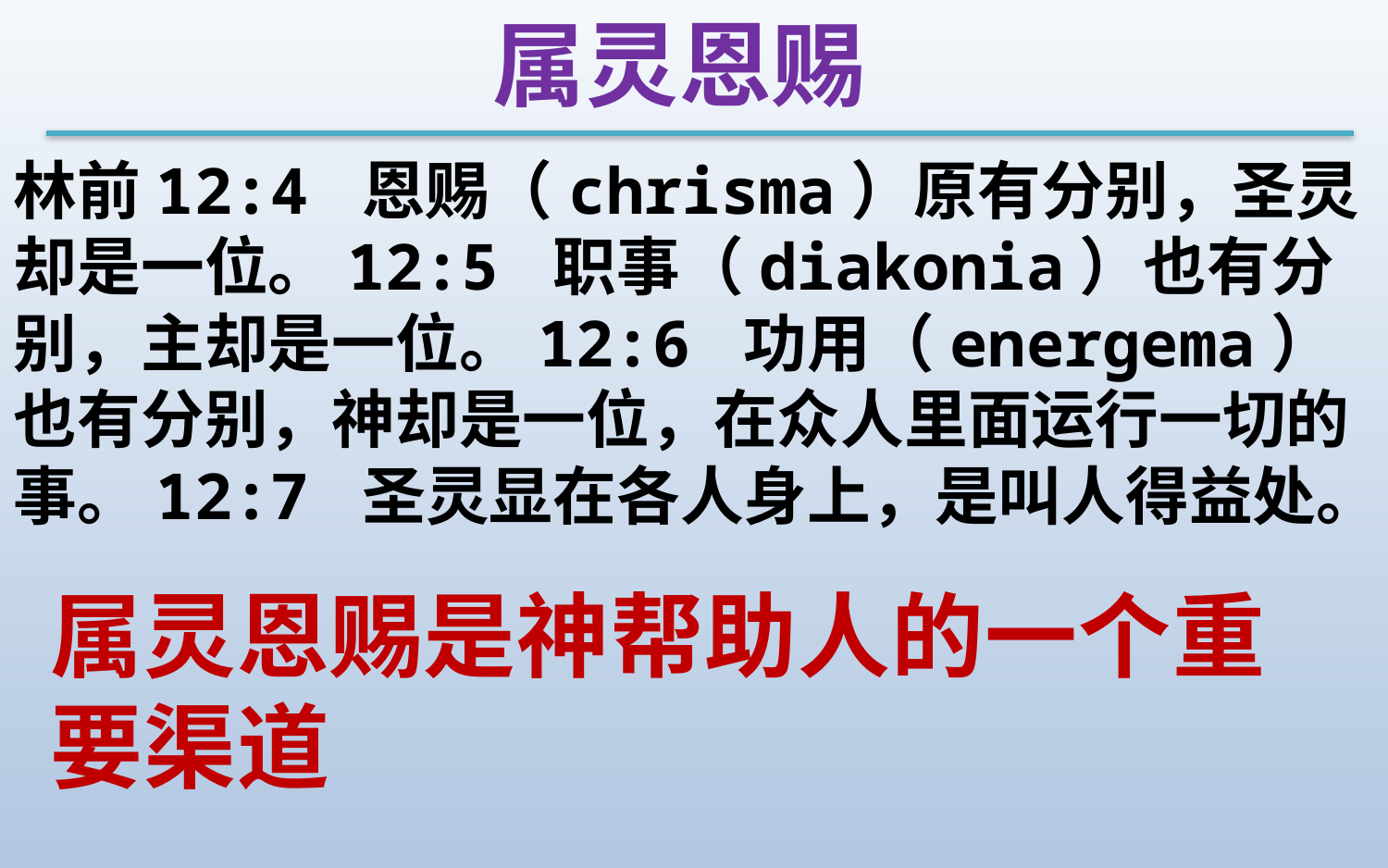

属灵恩赐
林前12:4 恩赐（chrisma）原有分别，圣灵却是一位。12:5 职事（diakonia）也有分别，主却是一位。12:6 功用（energema）也有分别，神却是一位，在众人里面运行一切的事。12:7 圣灵显在各人身上，是叫人得益处。
属灵恩赐是神帮助人的一个重要渠道